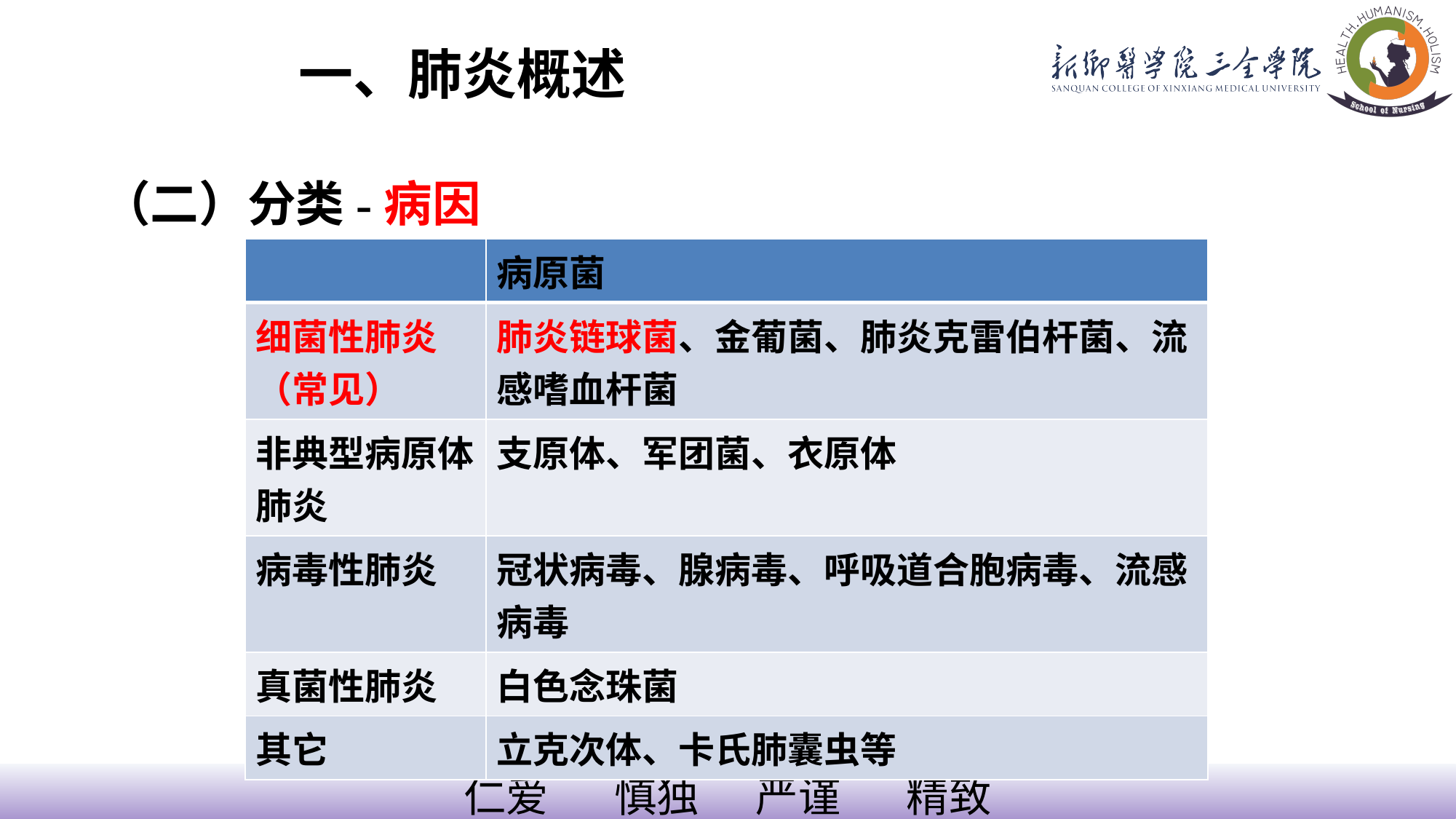

# 一、肺炎概述
（二）分类-病因

|  | 病原菌 |
| --- | --- |
| 细菌性肺炎（常见） | 肺炎链球菌、金葡菌、肺炎克雷伯杆菌、流感嗜血杆菌 |
| 非典型病原体肺炎 | 支原体、军团菌、衣原体 |
| 病毒性肺炎 | 冠状病毒、腺病毒、呼吸道合胞病毒、流感病毒 |
| 真菌性肺炎 | 白色念珠菌 |
| 其它 | 立克次体、卡氏肺囊虫等 |